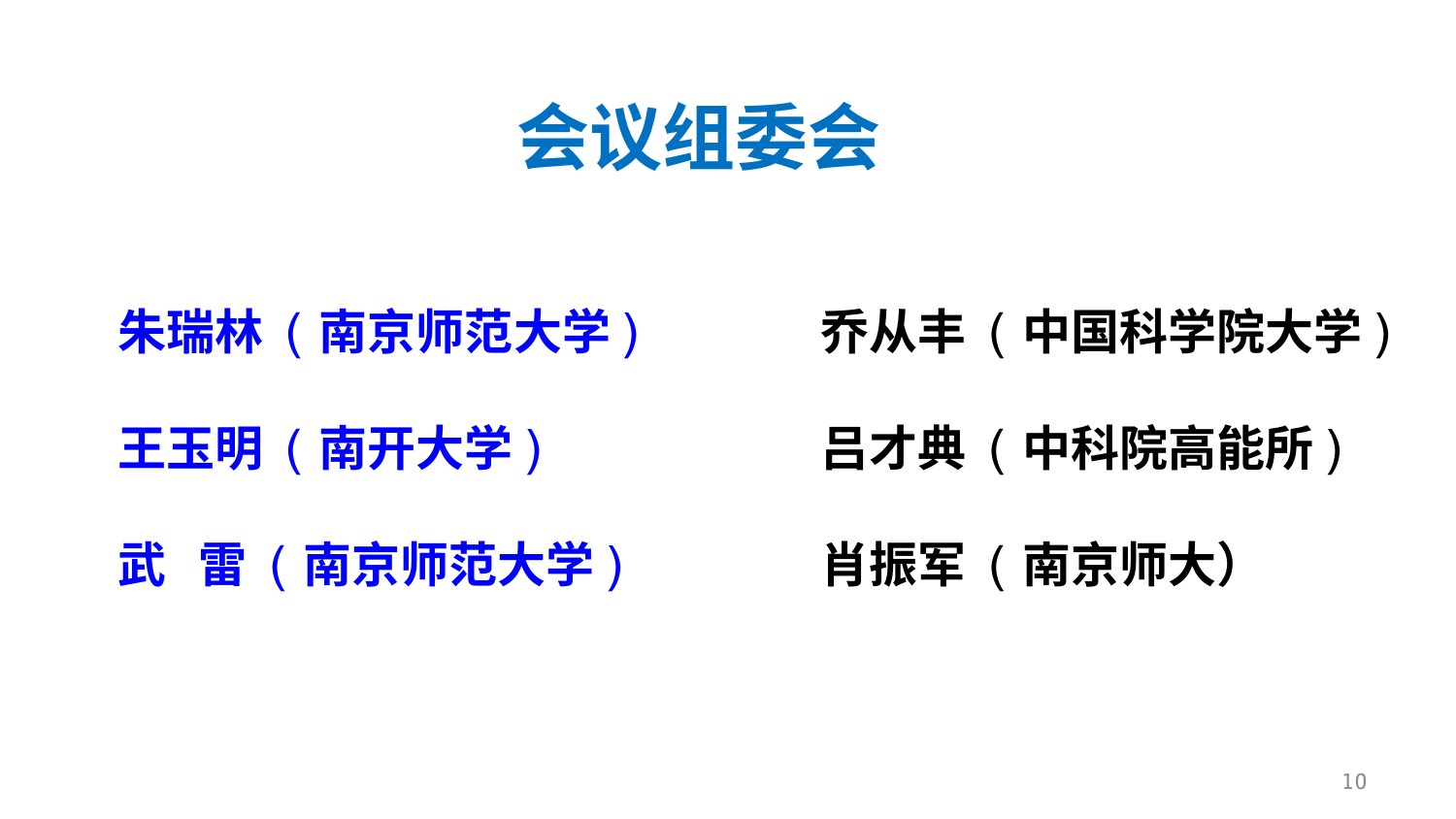

会议组委会
朱瑞林 (南京师范大学)
王玉明 (南开大学)
武   雷 (南京师范大学)
乔从丰 (中国科学院大学)
吕才典 (中科院高能所)
肖振军 (南京师大）
10